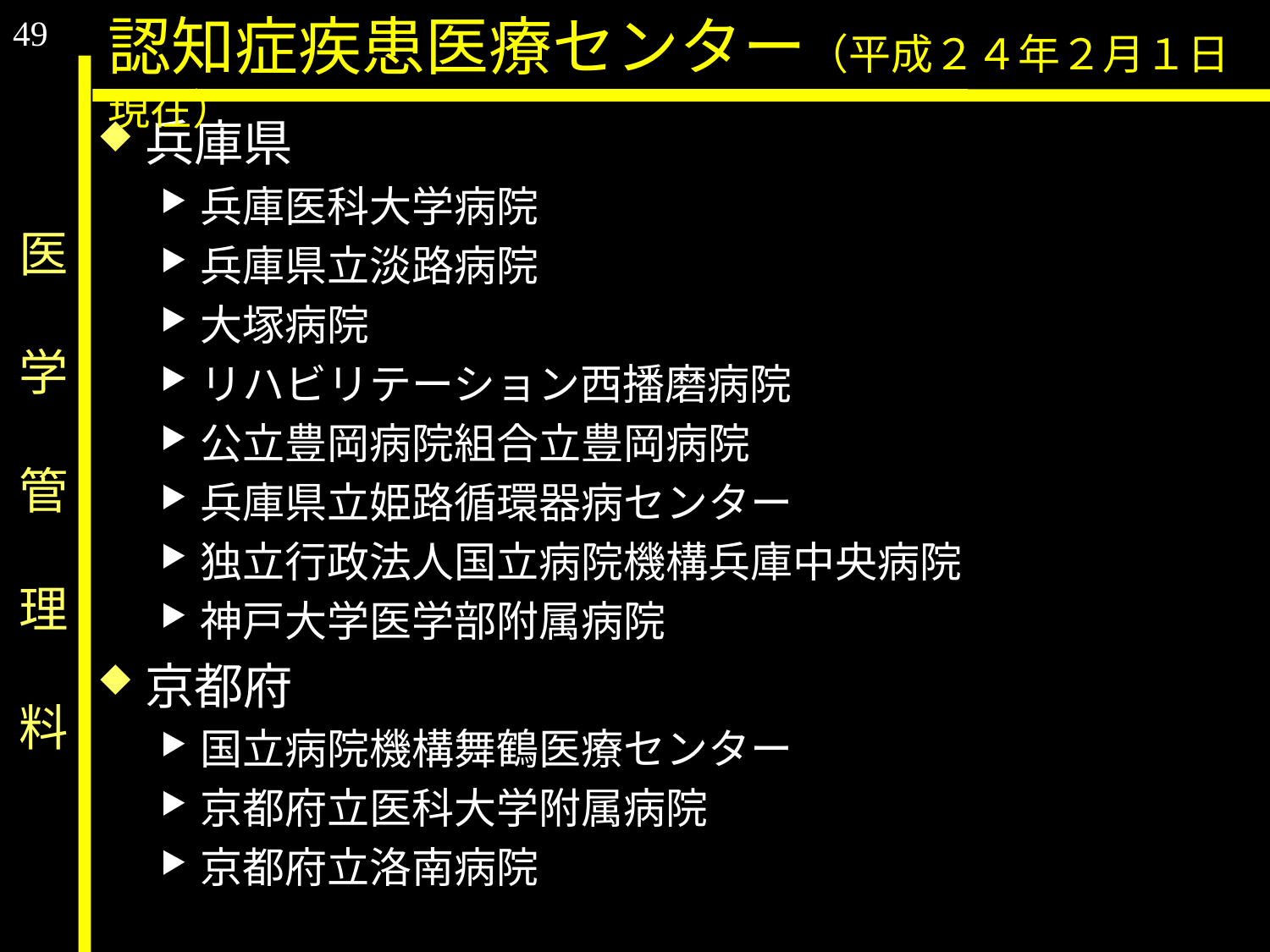

49
認知症疾患医療センター（平成２４年２月１日現在）

兵庫県
兵庫医科大学病院
兵庫県立淡路病院
大塚病院
リハビリテーション西播磨病院
公立豊岡病院組合立豊岡病院
兵庫県立姫路循環器病センター
独立行政法人国立病院機構兵庫中央病院
神戸大学医学部附属病院
京都府
国立病院機構舞鶴医療センター
京都府立医科大学附属病院
京都府立洛南病院
医　学　管　理　料